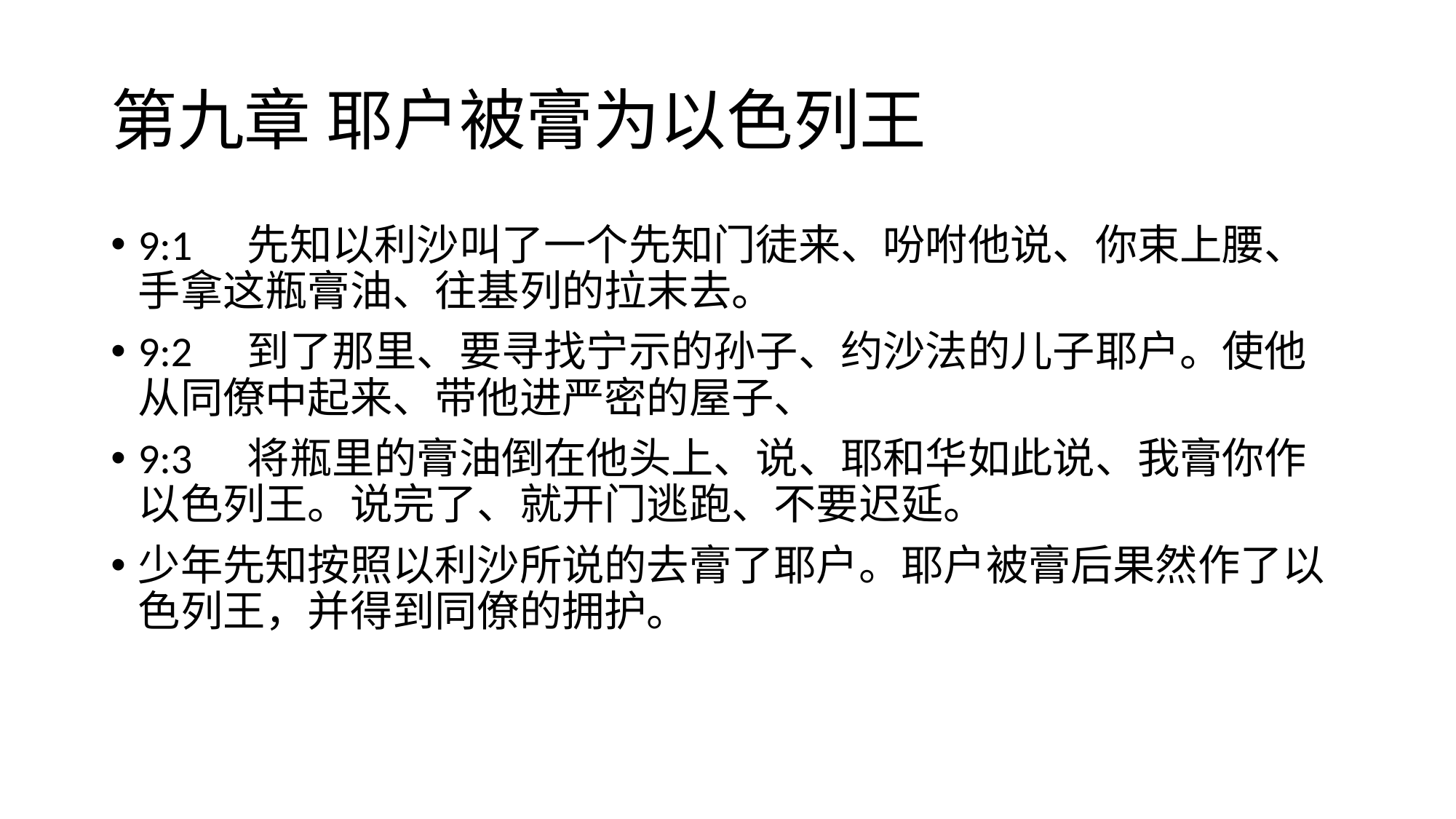

# 第九章 耶户被膏为以色列王
9:1	先知以利沙叫了一个先知门徒来、吩咐他说、你束上腰、手拿这瓶膏油、往基列的拉末去。
9:2	到了那里、要寻找宁示的孙子、约沙法的儿子耶户。使他从同僚中起来、带他进严密的屋子、
9:3	将瓶里的膏油倒在他头上、说、耶和华如此说、我膏你作以色列王。说完了、就开门逃跑、不要迟延。
少年先知按照以利沙所说的去膏了耶户。耶户被膏后果然作了以色列王，并得到同僚的拥护。